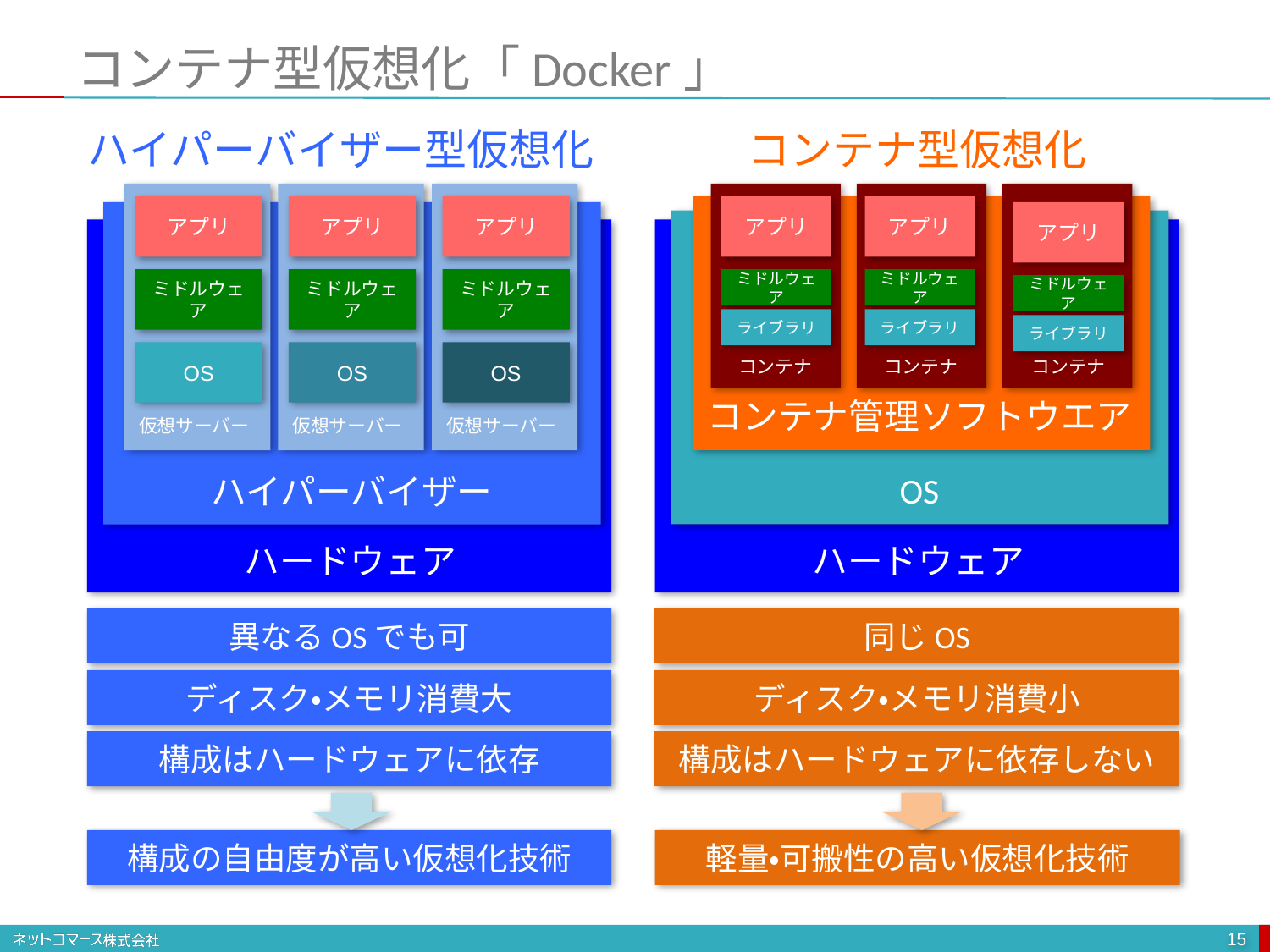

# コンテナ型仮想化「Docker」
ハイパーバイザー型仮想化
コンテナ型仮想化

アプリ
アプリ
アプリ

ミドルウェア
ミドルウェア
ミドルウェア
ライブラリ
ライブラリ
ライブラリ
コンテナ
コンテナ
コンテナ
コンテナ管理ソフトウエア
OS
ハードウェア

アプリ
アプリ
アプリ

ミドルウェア
ミドルウェア
ミドルウェア
OS
OS
OS
仮想サーバー
仮想サーバー
仮想サーバー
ハイパーバイザー
ハードウェア
異なるOSでも可
ディスク・メモリ消費大
構成はハードウェアに依存

構成の自由度が高い仮想化技術
同じOS
ディスク・メモリ消費小
構成はハードウェアに依存しない

軽量・可搬性の高い仮想化技術
15